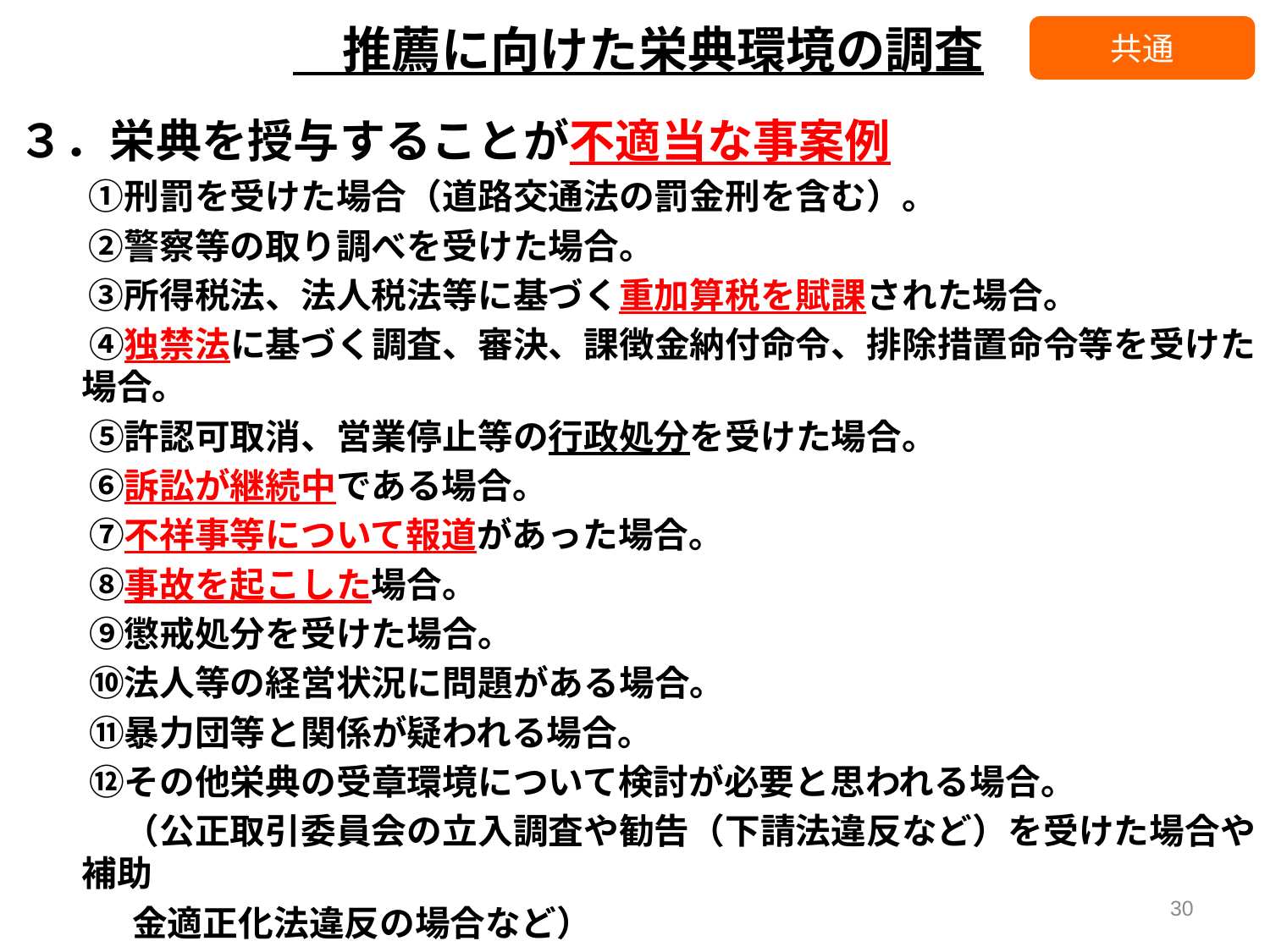

推薦に向けた栄典環境の調査
共通
３．栄典を授与することが不適当な事案例
　　①刑罰を受けた場合（道路交通法の罰金刑を含む）。
　　②警察等の取り調べを受けた場合。
　　③所得税法、法人税法等に基づく重加算税を賦課された場合。
　　④独禁法に基づく調査、審決、課徴金納付命令、排除措置命令等を受けた場合。
　　⑤許認可取消、営業停止等の行政処分を受けた場合。
　　⑥訴訟が継続中である場合。
　　⑦不祥事等について報道があった場合。
　　⑧事故を起こした場合。
　　⑨懲戒処分を受けた場合。
　　⑩法人等の経営状況に問題がある場合。
　　⑪暴力団等と関係が疑われる場合。
　　⑫その他栄典の受章環境について検討が必要と思われる場合。
　　　（公正取引委員会の立入調査や勧告（下請法違反など）を受けた場合や補助
　　　 金適正化法違反の場合など）
30